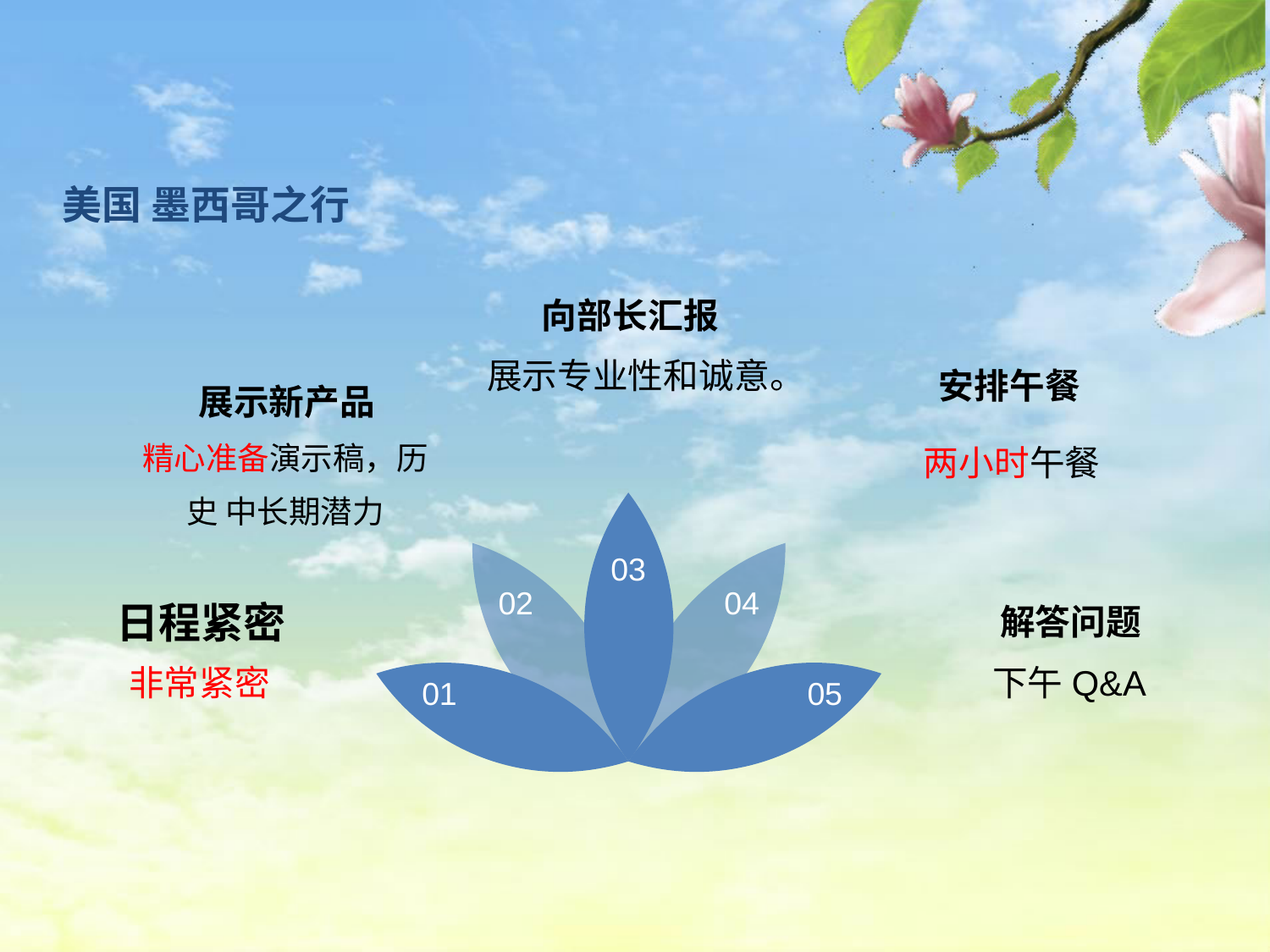

美国 墨西哥之行
向部长汇报
展示专业性和诚意。
安排午餐
展示新产品
精心准备演示稿，历史 中长期潜力
两小时午餐

03
02
04
日程紧密
解答问题
非常紧密
下午Q&A

01
05